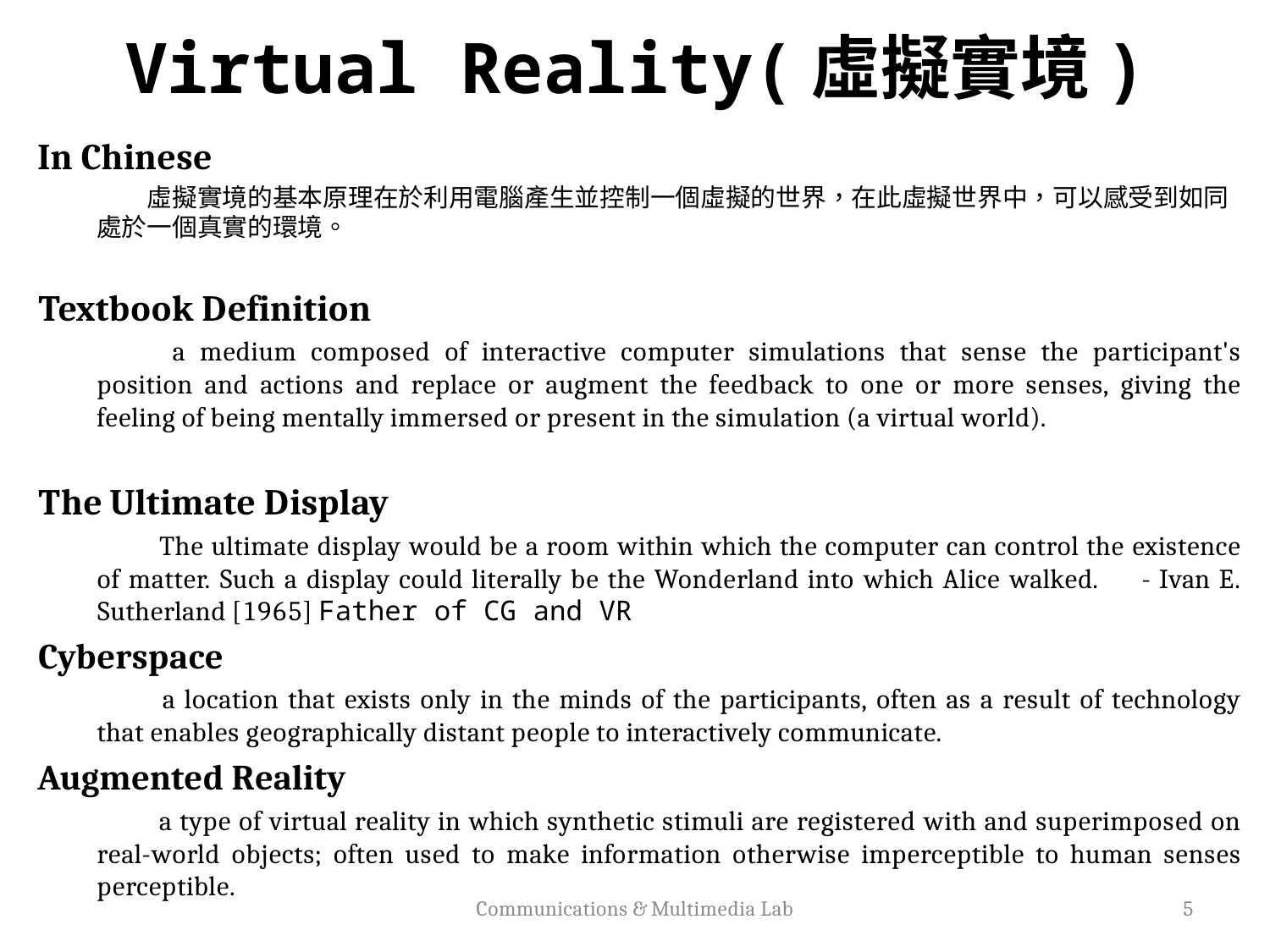

# Virtual Reality(虛擬實境)
In Chinese
　　虛擬實境的基本原理在於利用電腦產生並控制一個虛擬的世界，在此虛擬世界中，可以感受到如同處於一個真實的環境。

Textbook Definition
　　a medium composed of interactive computer simulations that sense the participant's position and actions and replace or augment the feedback to one or more senses, giving the feeling of being mentally immersed or present in the simulation (a virtual world).

The Ultimate Display
　　The ultimate display would be a room within which the computer can control the existence of matter. Such a display could literally be the Wonderland into which Alice walked.     - Ivan E. Sutherland [1965] Father of CG and VR
Cyberspace
　　a location that exists only in the minds of the participants, often as a result of technology that enables geographically distant people to interactively communicate.
Augmented Reality
　　a type of virtual reality in which synthetic stimuli are registered with and superimposed on real-world objects; often used to make information otherwise imperceptible to human senses perceptible.
Communications & Multimedia Lab
5